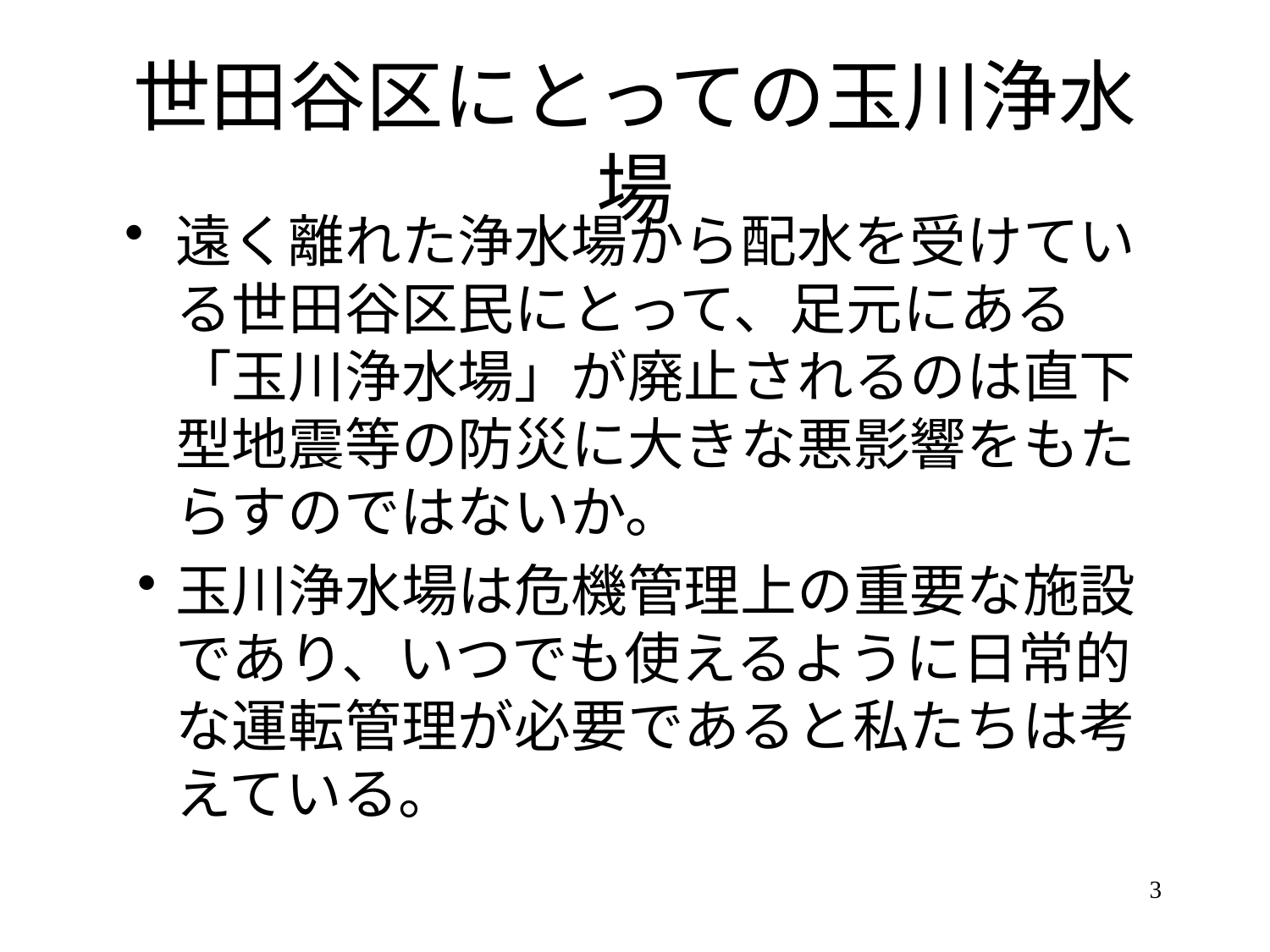

# 世田谷区にとっての玉川浄水場
遠く離れた浄水場から配水を受けている世田谷区民にとって、足元にある「玉川浄水場」が廃止されるのは直下型地震等の防災に大きな悪影響をもたらすのではないか。
玉川浄水場は危機管理上の重要な施設であり、いつでも使えるように日常的な運転管理が必要であると私たちは考えている。
3